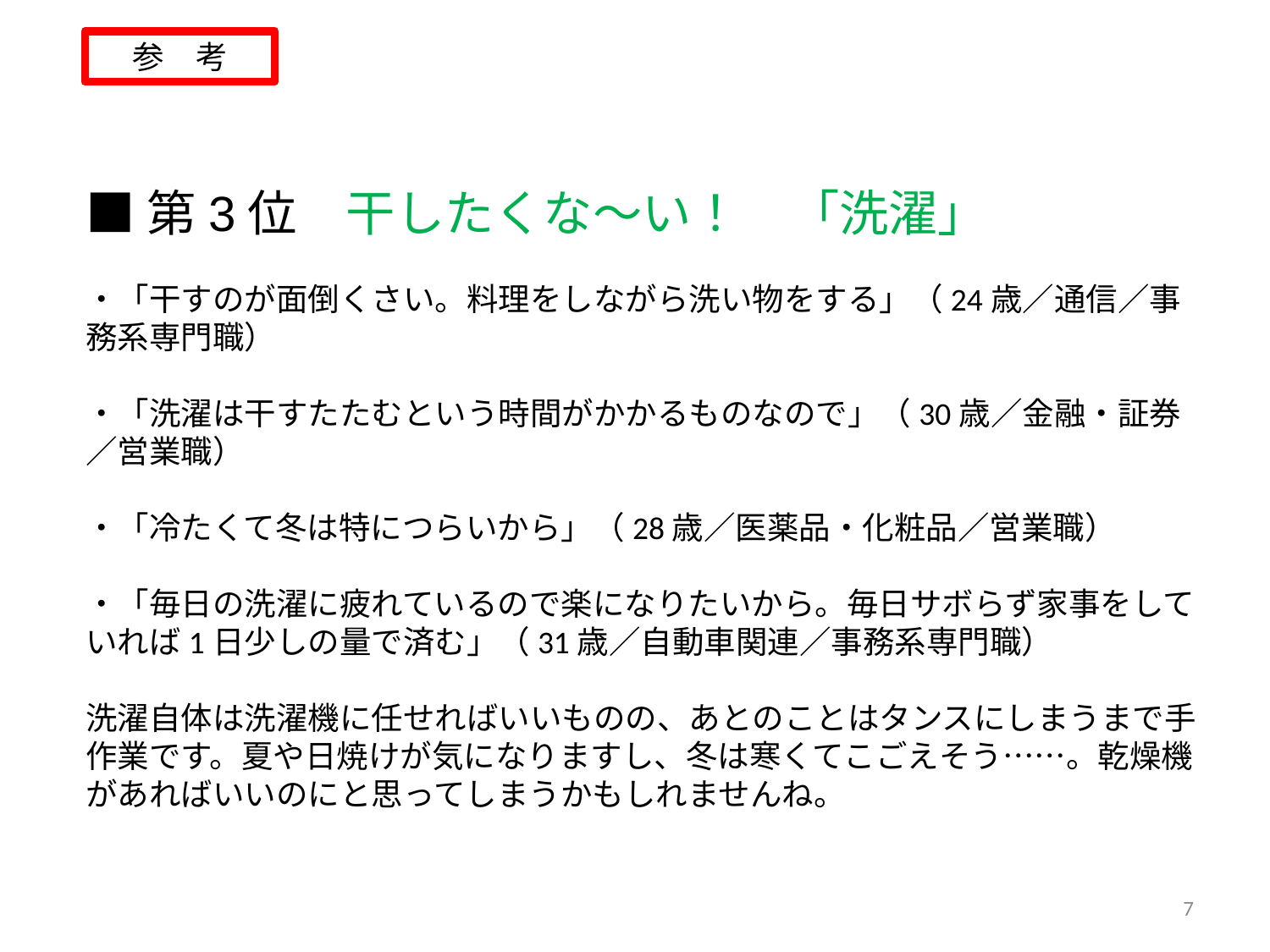

参　考
■第3位　干したくな～い！　「洗濯」
・「干すのが面倒くさい。料理をしながら洗い物をする」（24歳／通信／事務系専門職）
・「洗濯は干すたたむという時間がかかるものなので」（30歳／金融・証券／営業職）
・「冷たくて冬は特につらいから」（28歳／医薬品・化粧品／営業職）
・「毎日の洗濯に疲れているので楽になりたいから。毎日サボらず家事をしていれば1日少しの量で済む」（31歳／自動車関連／事務系専門職）
洗濯自体は洗濯機に任せればいいものの、あとのことはタンスにしまうまで手作業です。夏や日焼けが気になりますし、冬は寒くてこごえそう……。乾燥機があればいいのにと思ってしまうかもしれませんね。
7